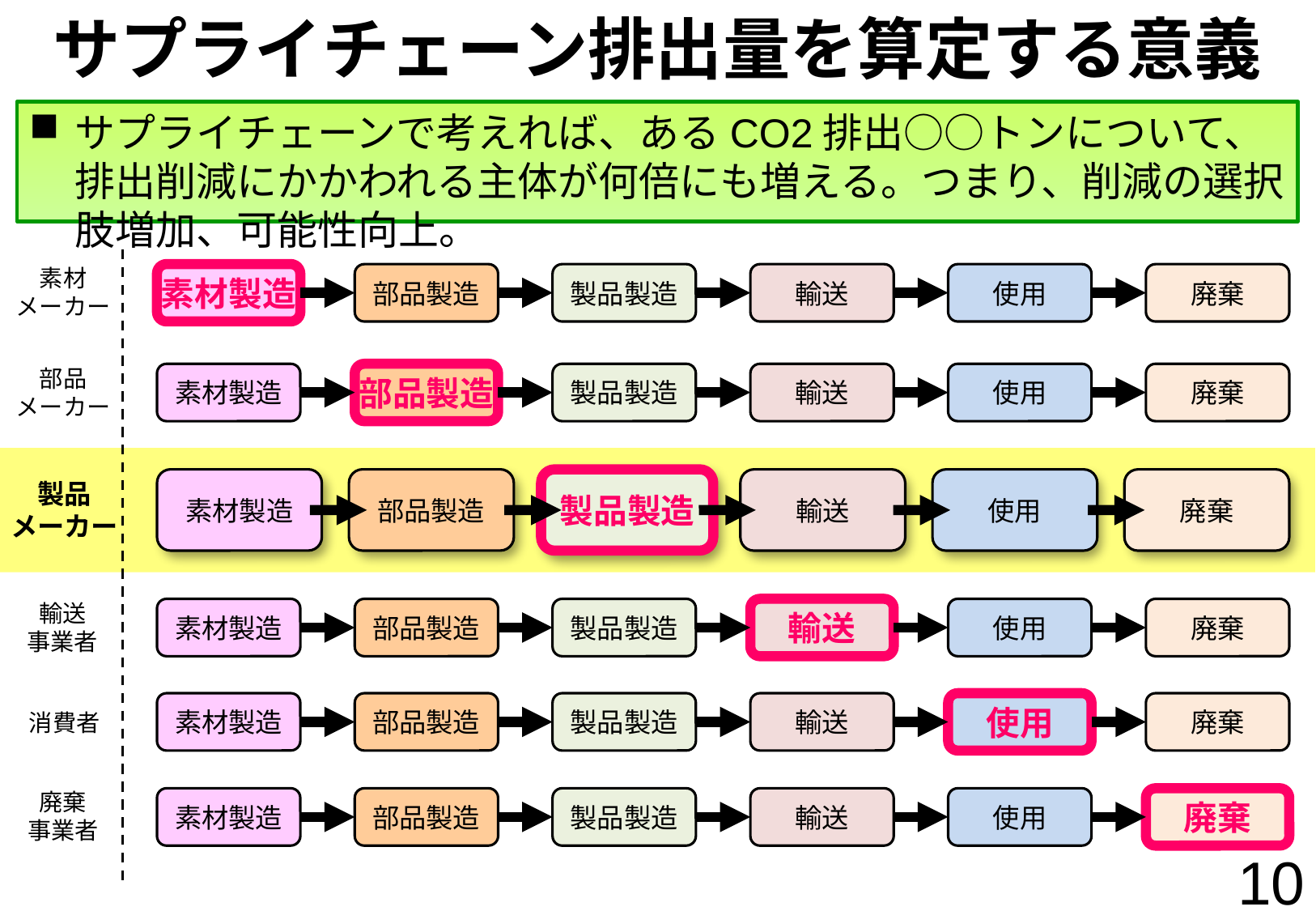

# サプライチェーン排出量を算定する意義
サプライチェーンで考えれば、あるCO2排出○○トンについて、排出削減にかかわれる主体が何倍にも増える。つまり、削減の選択肢増加、可能性向上。
素材
メーカー
素材製造
部品製造
製品製造
輸送
使用
廃棄
部品
メーカー
素材製造
部品製造
製品製造
輸送
使用
廃棄

素材製造
部品製造
製品製造
輸送
使用
廃棄
製品
メーカー
輸送
事業者
素材製造
部品製造
製品製造
輸送
使用
廃棄
素材製造
部品製造
製品製造
輸送
使用
廃棄
消費者
廃棄
事業者
素材製造
部品製造
製品製造
輸送
使用
廃棄
10